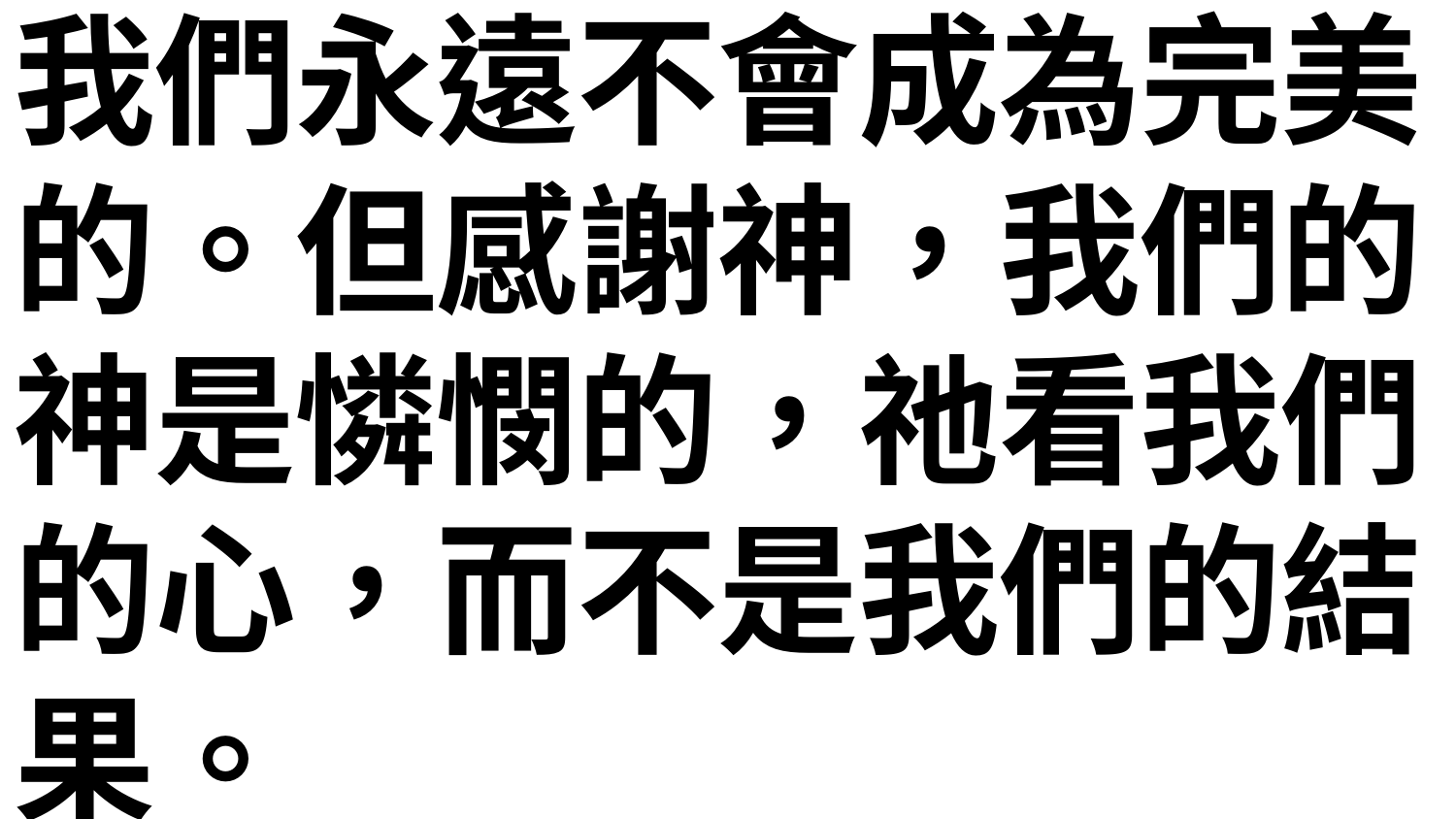

我們永遠不會成為完美的。但感謝神，我們的神是憐憫的，祂看我們的心，而不是我們的結果。